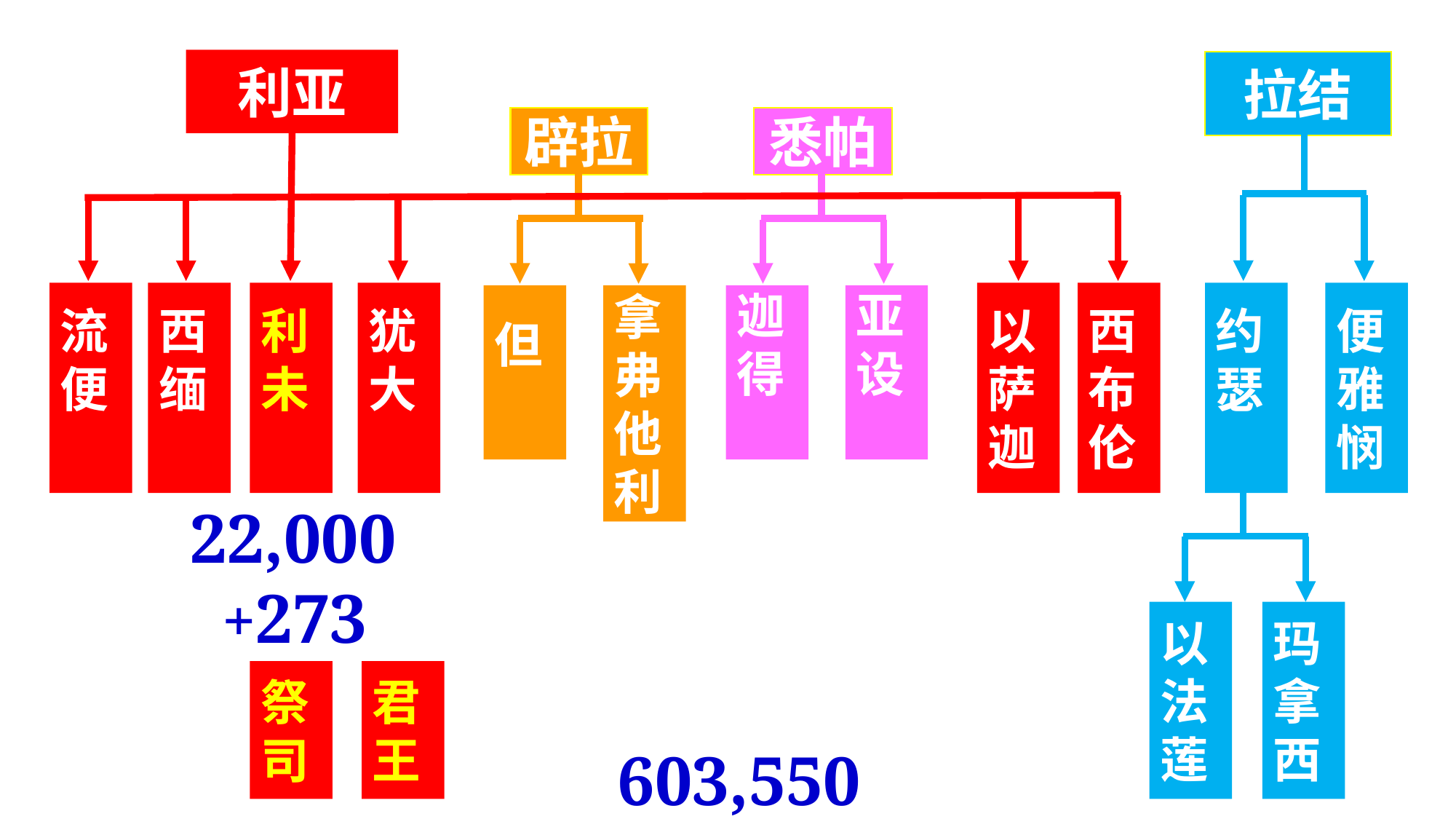

利亚
拉结
辟拉

但

拿弗他利
悉帕
迦得

亚设

约瑟

便雅悯
以萨迦
西布伦
流便

西缅

利未

犹大

以法莲
玛拿西
22,000
  +273
祭司
君王
603,550